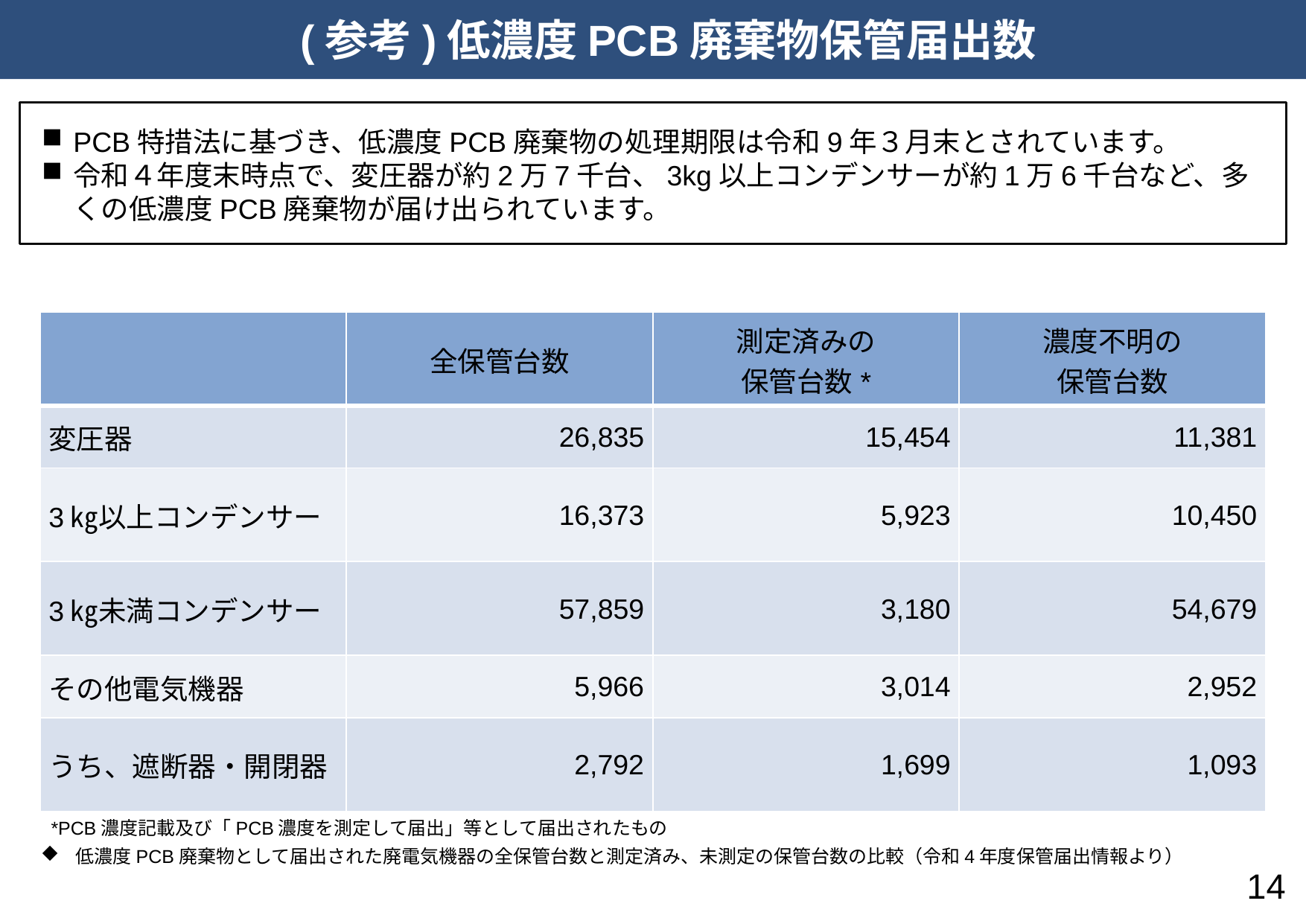

# (参考)低濃度PCB廃棄物保管届出数
PCB特措法に基づき、低濃度PCB廃棄物の処理期限は令和9年３月末とされています。
令和４年度末時点で、変圧器が約2万7千台、3kg以上コンデンサーが約1万6千台など、多くの低濃度PCB廃棄物が届け出られています。
|  | 全保管台数 | 測定済みの 保管台数\* | 濃度不明の 保管台数 |
| --- | --- | --- | --- |
| 変圧器 | 26,835 | 15,454 | 11,381 |
| 3㎏以上コンデンサー | 16,373 | 5,923 | 10,450 |
| 3㎏未満コンデンサー | 57,859 | 3,180 | 54,679 |
| その他電気機器 | 5,966 | 3,014 | 2,952 |
| うち、遮断器・開閉器 | 2,792 | 1,699 | 1,093 |
*PCB濃度記載及び「PCB濃度を測定して届出」等として届出されたもの
低濃度PCB廃棄物として届出された廃電気機器の全保管台数と測定済み、未測定の保管台数の比較（令和4年度保管届出情報より）